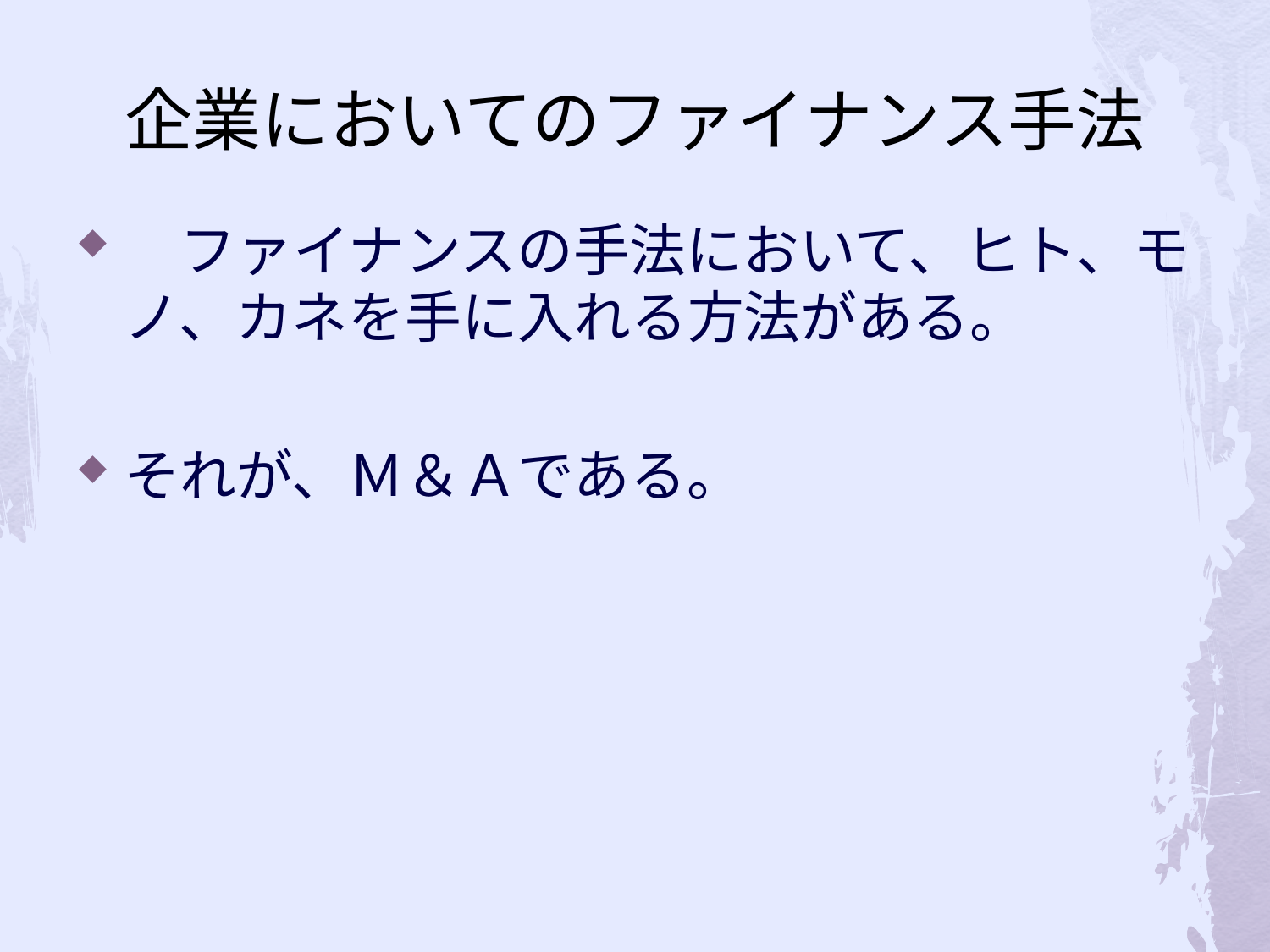

# 企業においてのファイナンス手法
　ファイナンスの手法において、ヒト、モノ、カネを手に入れる方法がある。

それが、Ｍ＆Ａである。